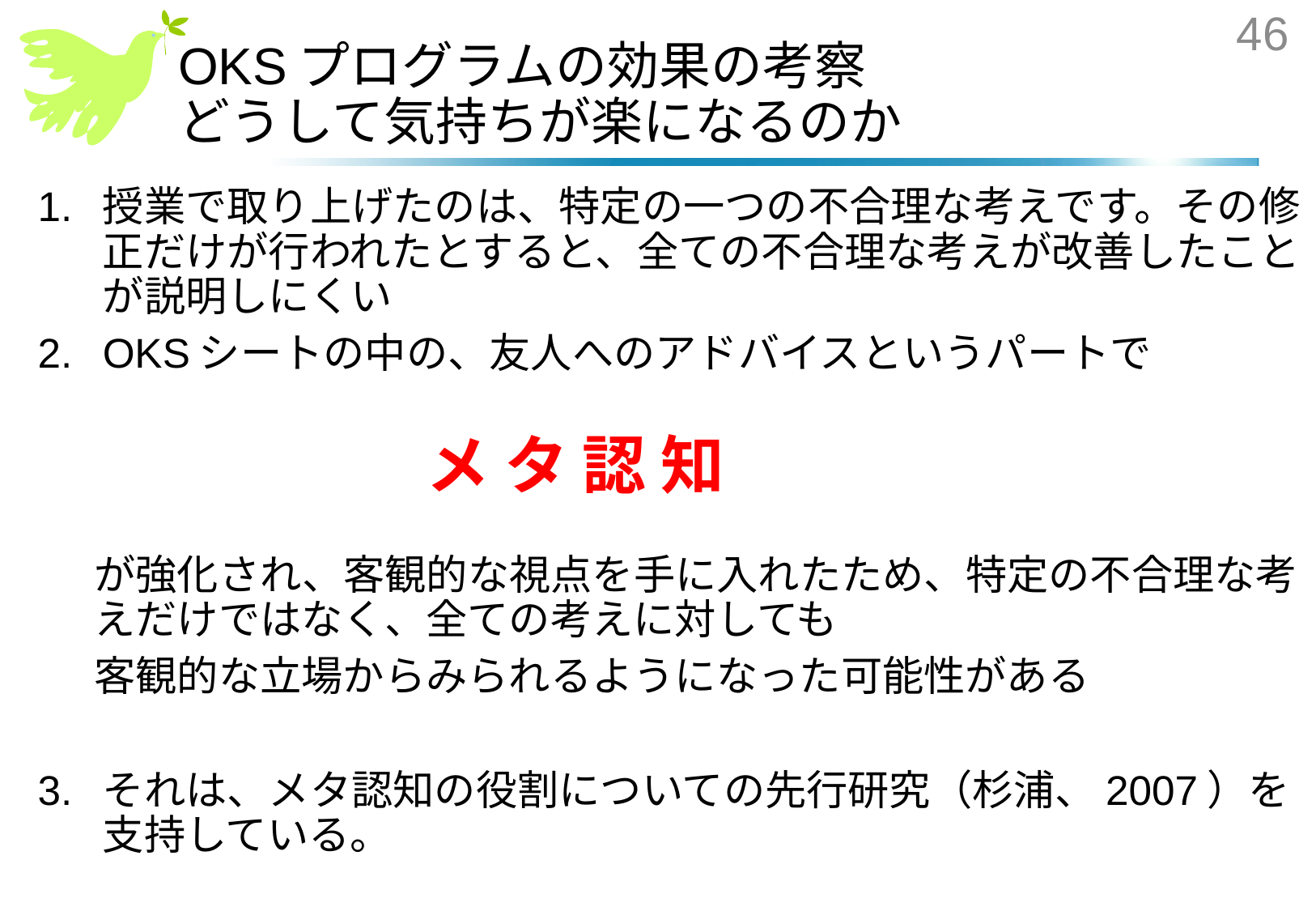

46
# OKSプログラムの効果の考察 どうして気持ちが楽になるのか
授業で取り上げたのは、特定の一つの不合理な考えです。その修正だけが行われたとすると、全ての不合理な考えが改善したことが説明しにくい
OKSシートの中の、友人へのアドバイスというパートで
　　　　　　　　メ タ 認 知
が強化され、客観的な視点を手に入れたため、特定の不合理な考えだけではなく、全ての考えに対しても
客観的な立場からみられるようになった可能性がある

それは、メタ認知の役割についての先行研究（杉浦、2007）を支持している。